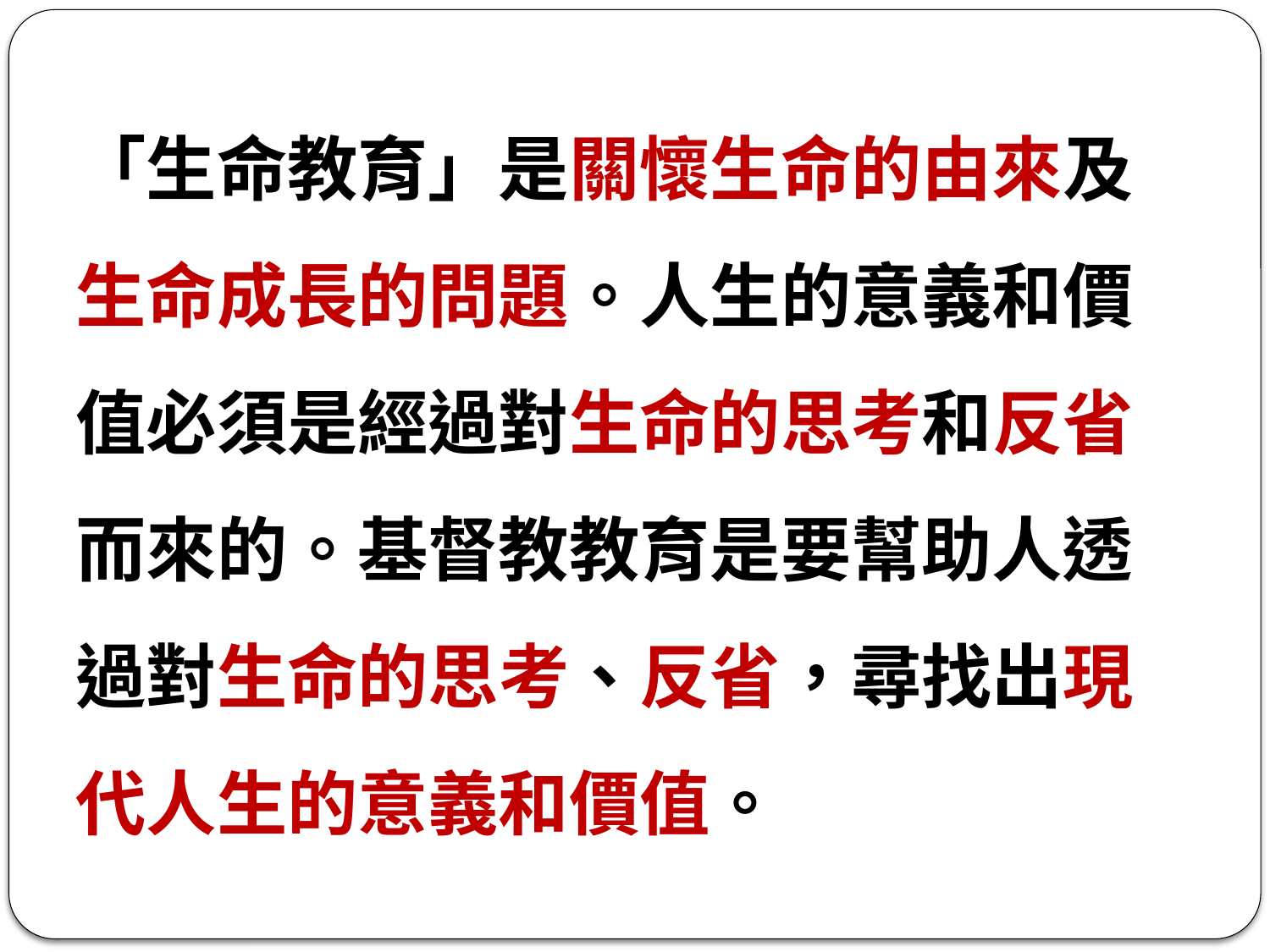

「生命教育」是關懷生命的由來及生命成長的問題。人生的意義和價值必須是經過對生命的思考和反省而來的。基督教教育是要幫助人透過對生命的思考、反省，尋找出現代人生的意義和價值。